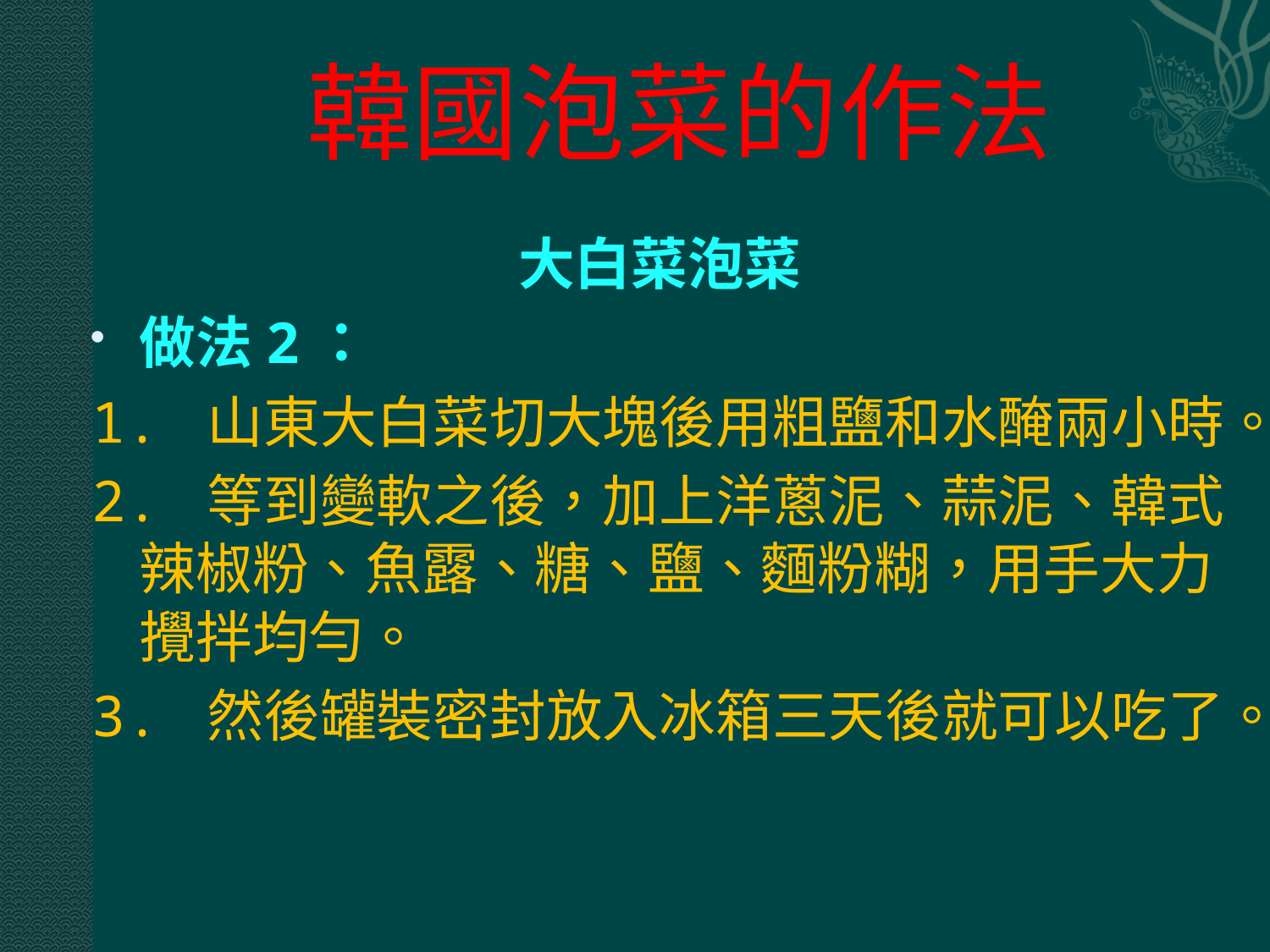

#
韓國泡菜的作法
大白菜泡菜
做法2：
1. 山東大白菜切大塊後用粗鹽和水醃兩小時。
2. 等到變軟之後，加上洋蔥泥、蒜泥、韓式辣椒粉、魚露、糖、鹽、麵粉糊，用手大力攪拌均勻。
3. 然後罐裝密封放入冰箱三天後就可以吃了。